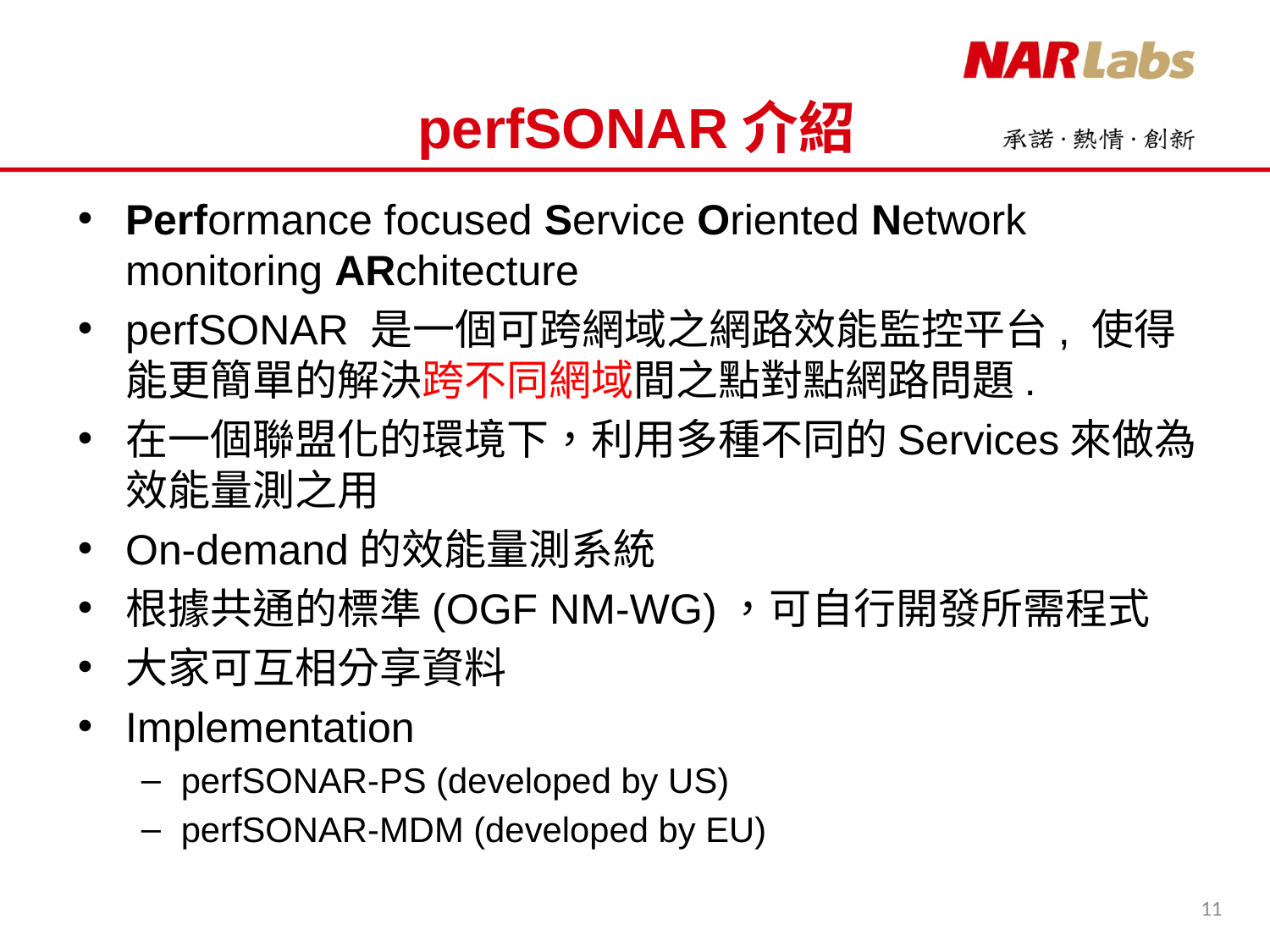

# perfSONAR介紹
Performance focused Service Oriented Network monitoring ARchitecture
perfSONAR 是一個可跨網域之網路效能監控平台, 使得能更簡單的解決跨不同網域間之點對點網路問題.
在一個聯盟化的環境下，利用多種不同的Services來做為效能量測之用
On-demand的效能量測系統
根據共通的標準(OGF NM-WG)，可自行開發所需程式
大家可互相分享資料
Implementation
perfSONAR-PS (developed by US)
perfSONAR-MDM (developed by EU)
11